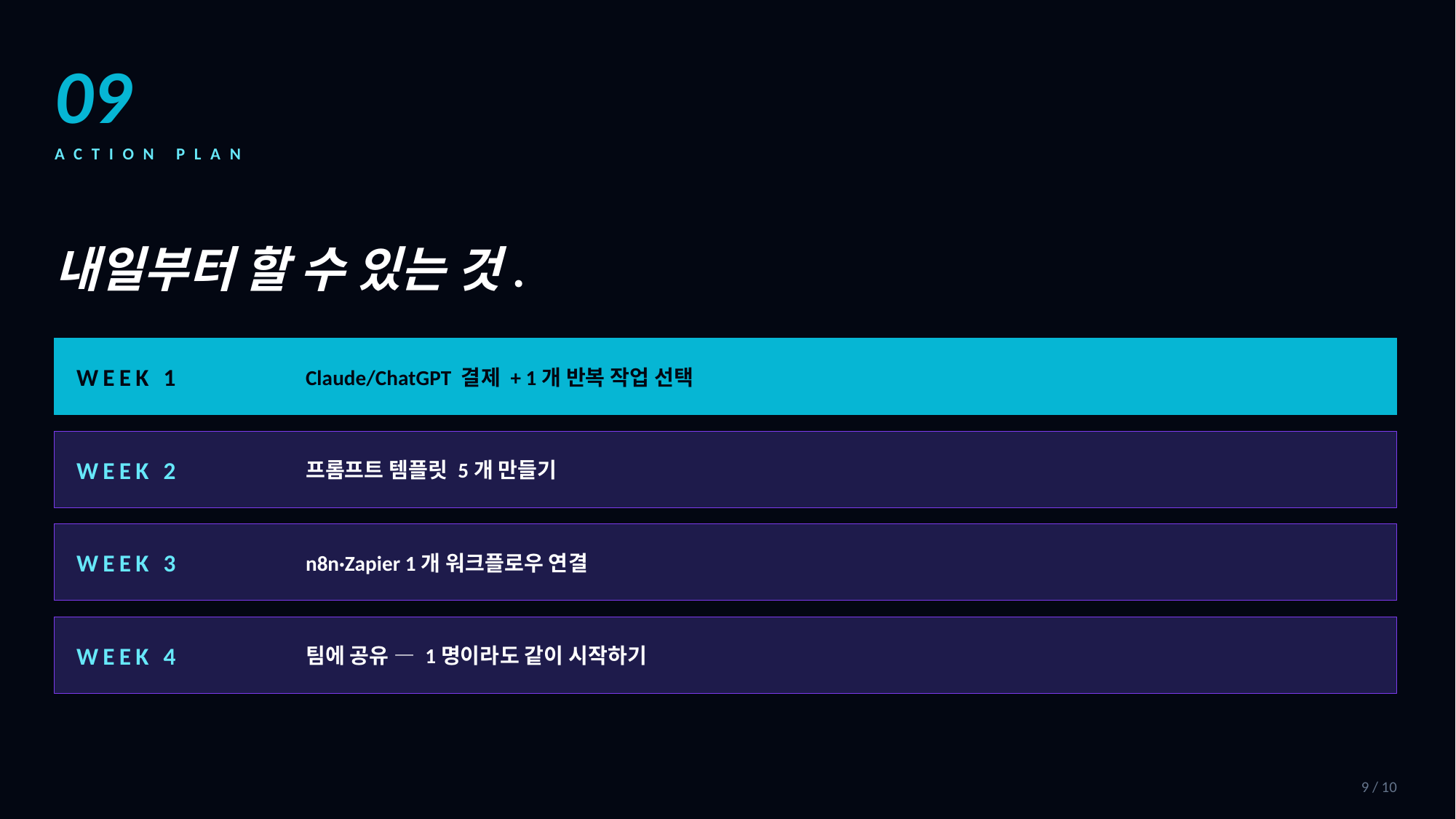

09
ACTION PLAN
내일부터 할 수 있는 것.

WEEK 1
Claude/ChatGPT 결제 + 1개 반복 작업 선택

WEEK 2
프롬프트 템플릿 5개 만들기

WEEK 3
n8n·Zapier 1개 워크플로우 연결

WEEK 4
팀에 공유 — 1명이라도 같이 시작하기
9 / 10